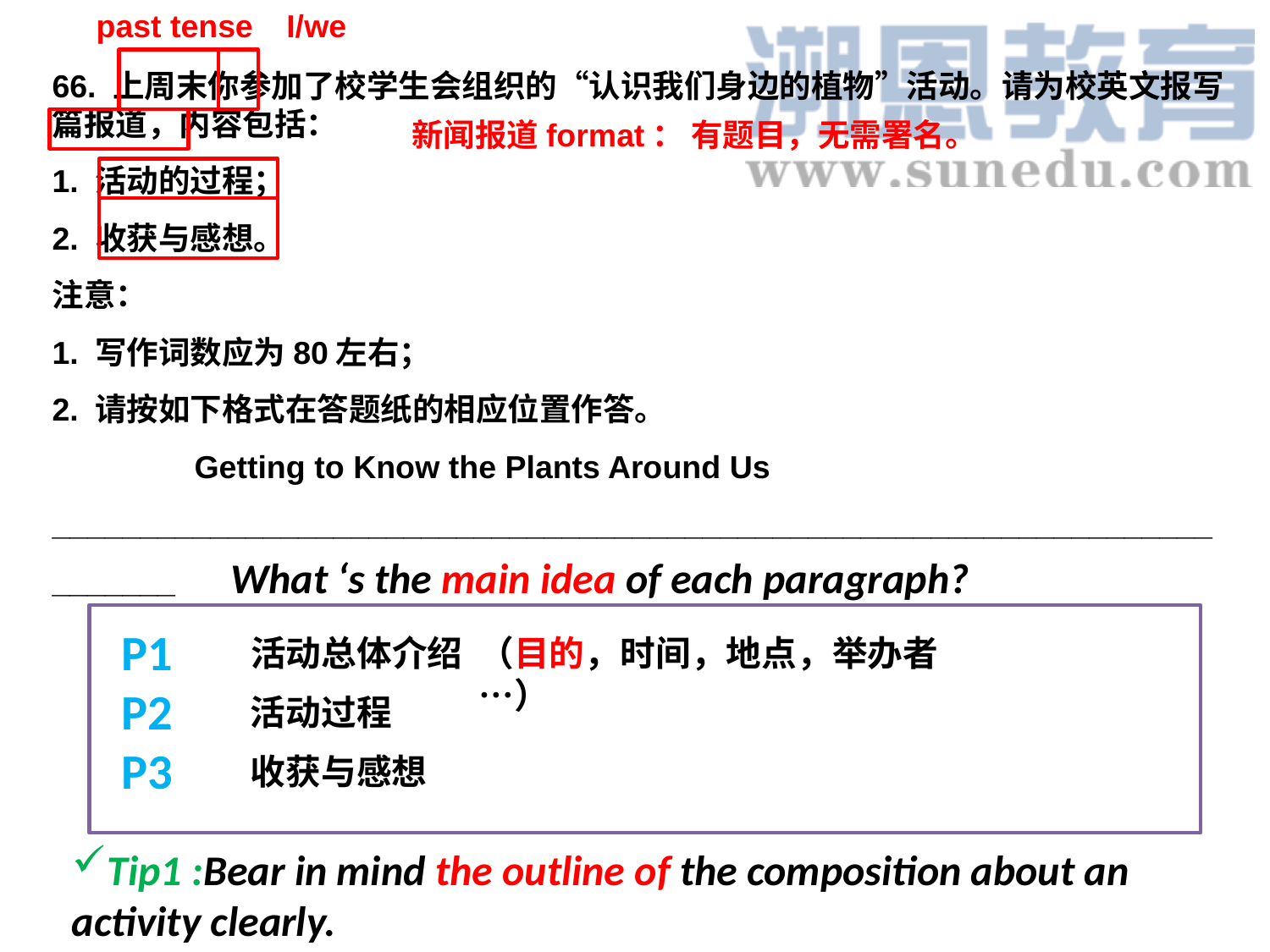

past tense
I/we

66. 上周末你参加了校学生会组织的“认识我们身边的植物”活动。请为校英文报写篇报道，内容包括：
1. 活动的过程；
2. 收获与感想。
注意：
1. 写作词数应为80左右；
2. 请按如下格式在答题纸的相应位置作答。
                Getting to Know the Plants Around Us
_________________________________________________________________________

新闻报道format： 有题目，无需署名。

What ‘s the main idea of each paragraph?

P1
P2
P3
活动总体介绍
（目的，时间，地点，举办者…）
活动过程
收获与感想
Tip1 :Bear in mind the outline of the composition about an activity clearly.